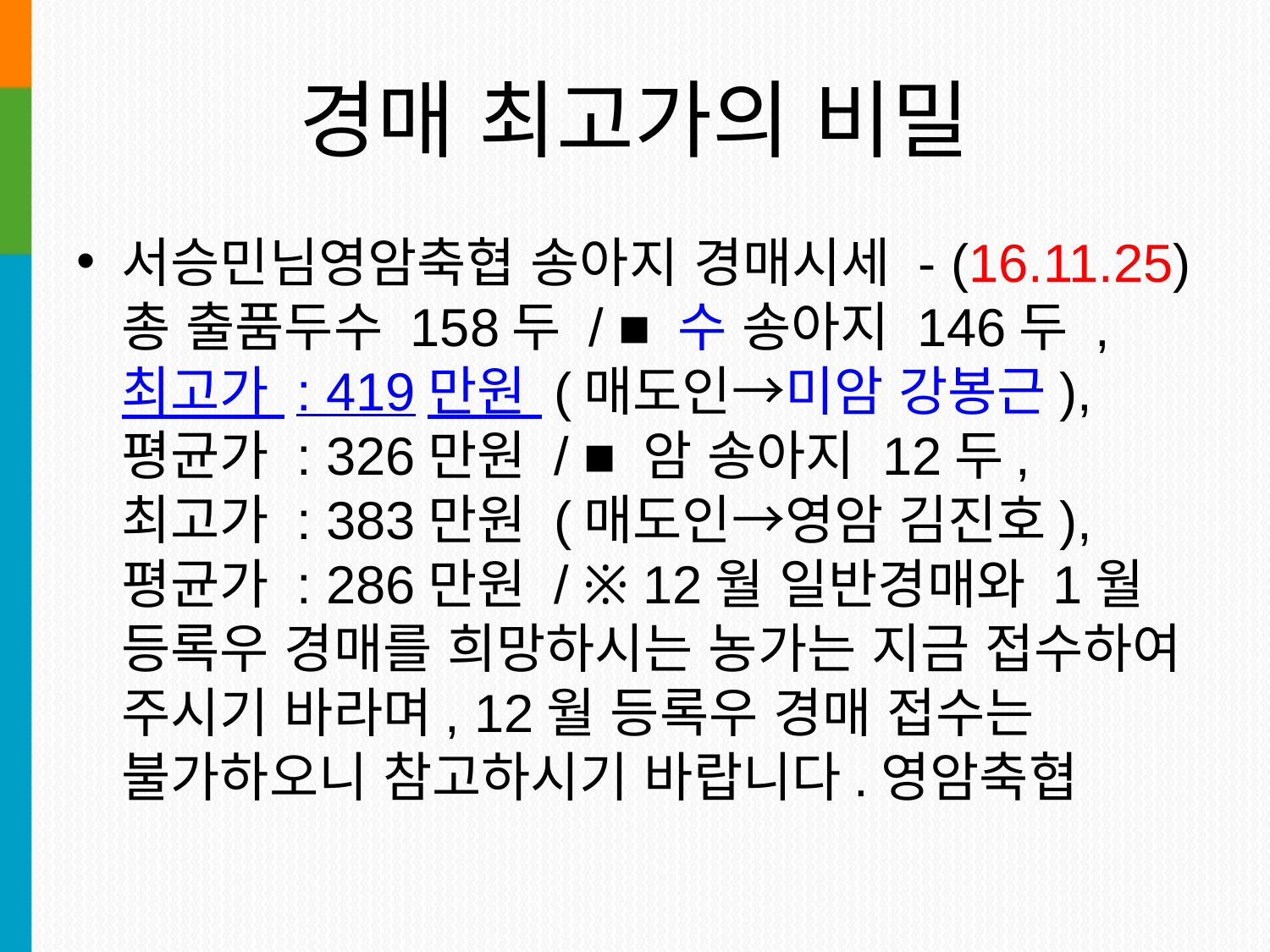

경매 최고가의 비밀
서승민님영암축협 송아지 경매시세 - (16.11.25) 총 출품두수 158두 / ■ 수 송아지 146두 , 최고가 : 419만원 (매도인→미암 강봉근), 평균가 : 326만원 / ■ 암 송아지 12두, 최고가 : 383만원 (매도인→영암 김진호), 평균가 : 286만원 / ※ 12월 일반경매와 1월 등록우 경매를 희망하시는 농가는 지금 접수하여 주시기 바라며, 12월 등록우 경매 접수는 불가하오니 참고하시기 바랍니다.영암축협